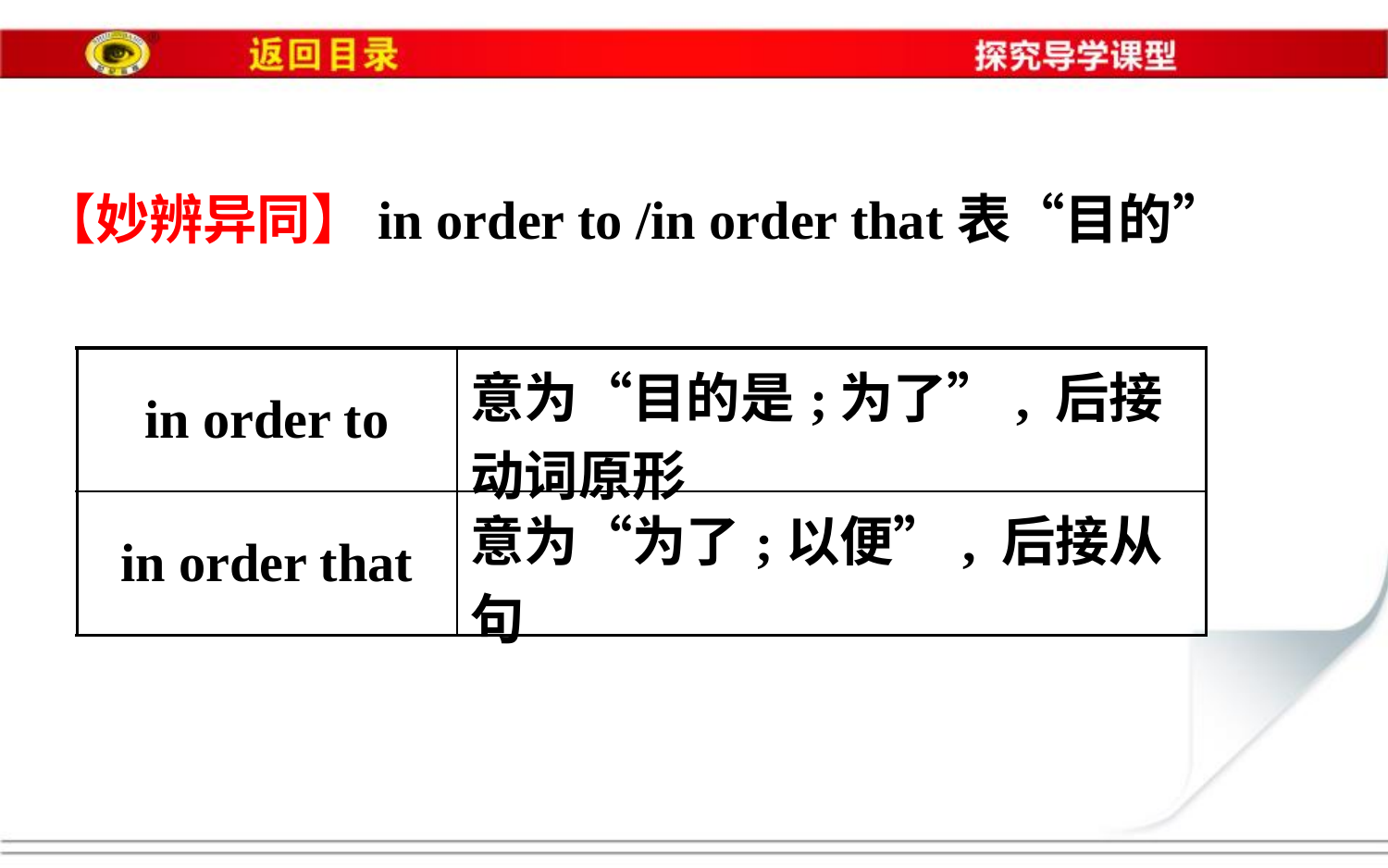

【妙辨异同】in order to /in order that表“目的”
| in order to | 意为“目的是;为了”, 后接动词原形 |
| --- | --- |
| in order that | 意为“为了;以便”, 后接从句 |